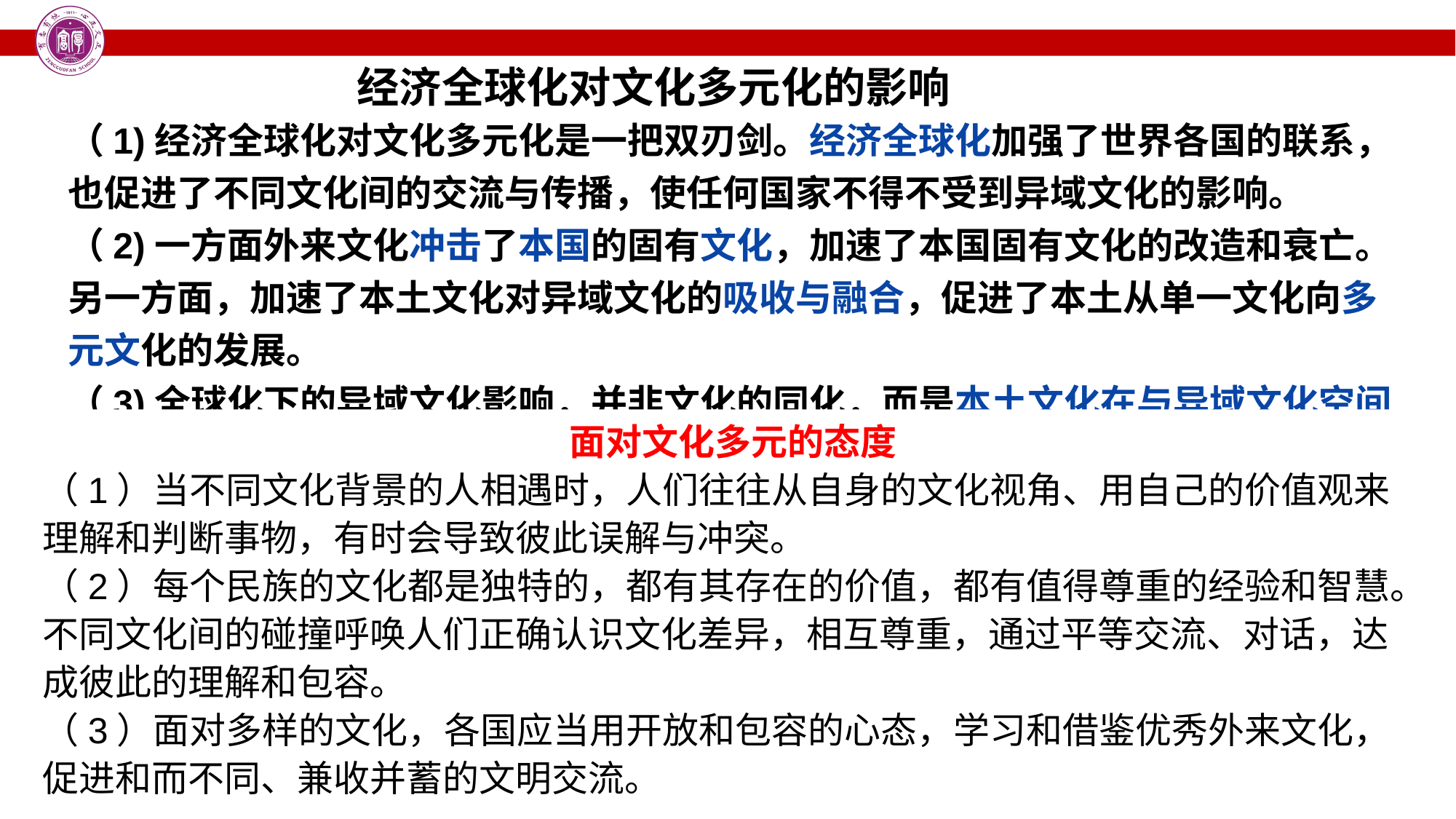

经济全球化对文化多元化的影响
（1)经济全球化对文化多元化是一把双刃剑。经济全球化加强了世界各国的联系，也促进了不同文化间的交流与传播，使任何国家不得不受到异域文化的影响。
（2)一方面外来文化冲击了本国的固有文化，加速了本国固有文化的改造和衰亡。另一方面，加速了本土文化对异域文化的吸收与融合，促进了本土从单一文化向多元文化的发展。
（3)全球化下的异域文化影响，并非文化的同化，而是本土文化在与异域文化空间互动上的多元化发展；外来文化因本地固有文化的“过滤”作用，日益本土化。
面对文化多元的态度
（1）当不同文化背景的人相遇时，人们往往从自身的文化视角、用自己的价值观来理解和判断事物，有时会导致彼此误解与冲突。
（2）每个民族的文化都是独特的，都有其存在的价值，都有值得尊重的经验和智慧。不同文化间的碰撞呼唤人们正确认识文化差异，相互尊重，通过平等交流、对话，达成彼此的理解和包容。
（3）面对多样的文化，各国应当用开放和包容的心态，学习和借鉴优秀外来文化，促进和而不同、兼收并蓄的文明交流。
全球化背景下的现代世界正在形成遍及各国的各类移民社会。
移民的影响：
（1）积极影响：这些外来移民在与本土居民相互调适和融合的情况下，会形成具有多样性和创造性移民文化；
（2）消极影响：在多元文化不可调和时，也会产生不同族群间的矛盾和冲突。